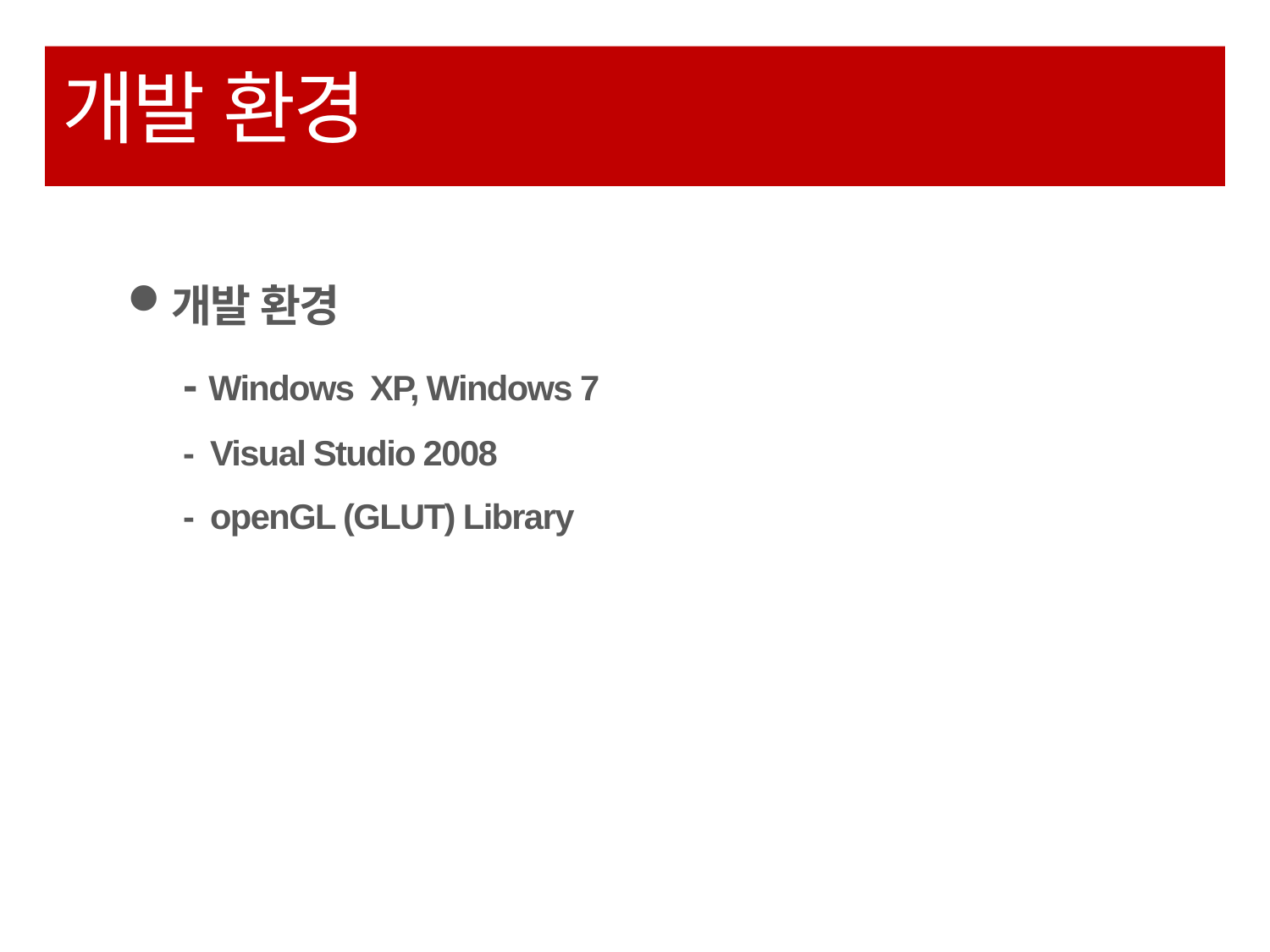

# 개발 환경
개발 환경
- Windows  XP, Windows 7
-  Visual Studio 2008
-  openGL (GLUT) Library